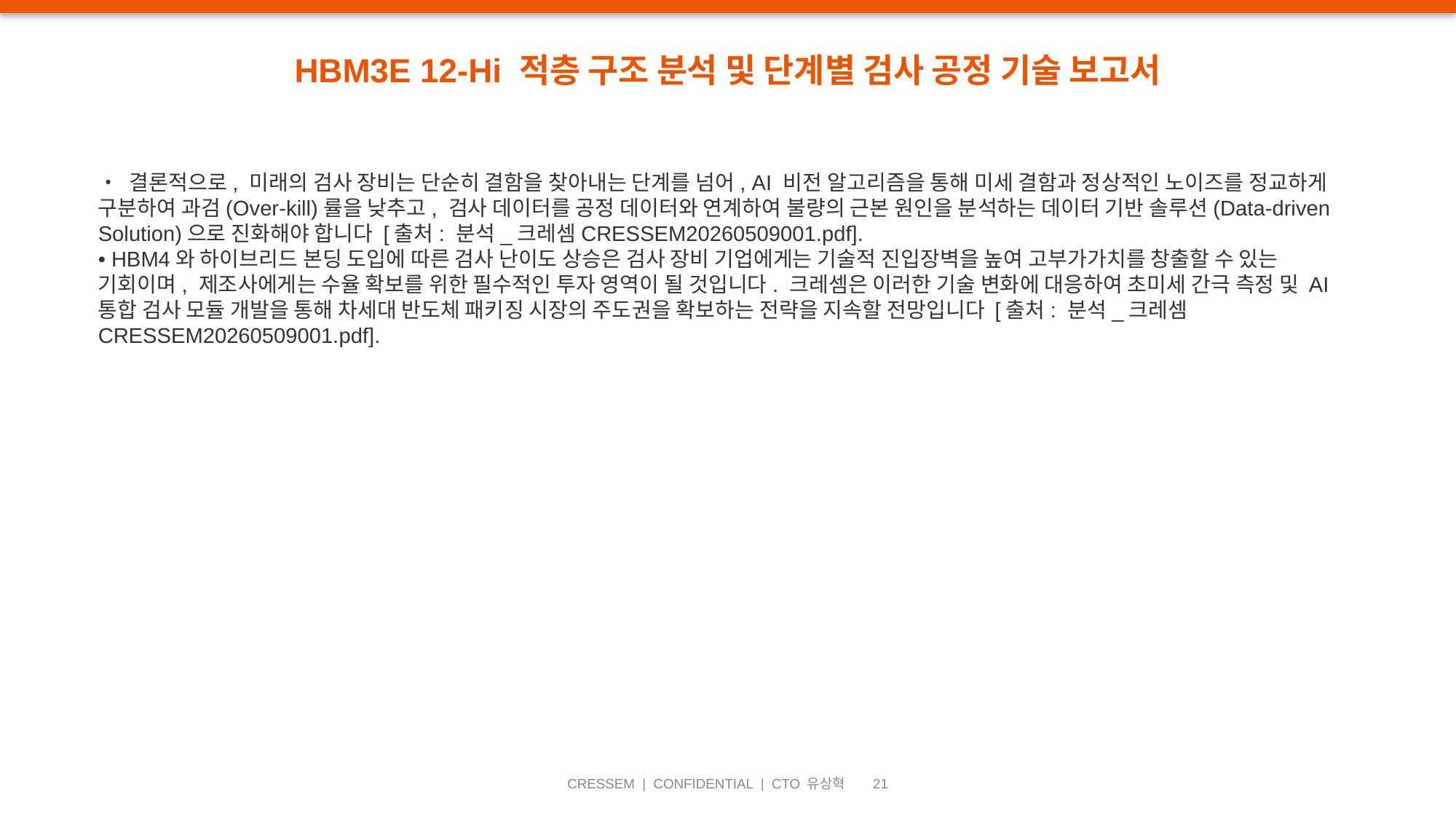

HBM3E 12-Hi 적층 구조 분석 및 단계별 검사 공정 기술 보고서
• 결론적으로, 미래의 검사 장비는 단순히 결함을 찾아내는 단계를 넘어, AI 비전 알고리즘을 통해 미세 결함과 정상적인 노이즈를 정교하게 구분하여 과검(Over-kill)률을 낮추고, 검사 데이터를 공정 데이터와 연계하여 불량의 근본 원인을 분석하는 데이터 기반 솔루션(Data-driven Solution)으로 진화해야 합니다 [출처: 분석_크레셈CRESSEM20260509001.pdf].
• HBM4와 하이브리드 본딩 도입에 따른 검사 난이도 상승은 검사 장비 기업에게는 기술적 진입장벽을 높여 고부가가치를 창출할 수 있는 기회이며, 제조사에게는 수율 확보를 위한 필수적인 투자 영역이 될 것입니다. 크레셈은 이러한 기술 변화에 대응하여 초미세 간극 측정 및 AI 통합 검사 모듈 개발을 통해 차세대 반도체 패키징 시장의 주도권을 확보하는 전략을 지속할 전망입니다 [출처: 분석_크레셈CRESSEM20260509001.pdf].
CRESSEM  |  CONFIDENTIAL  |  CTO 유상혁        21